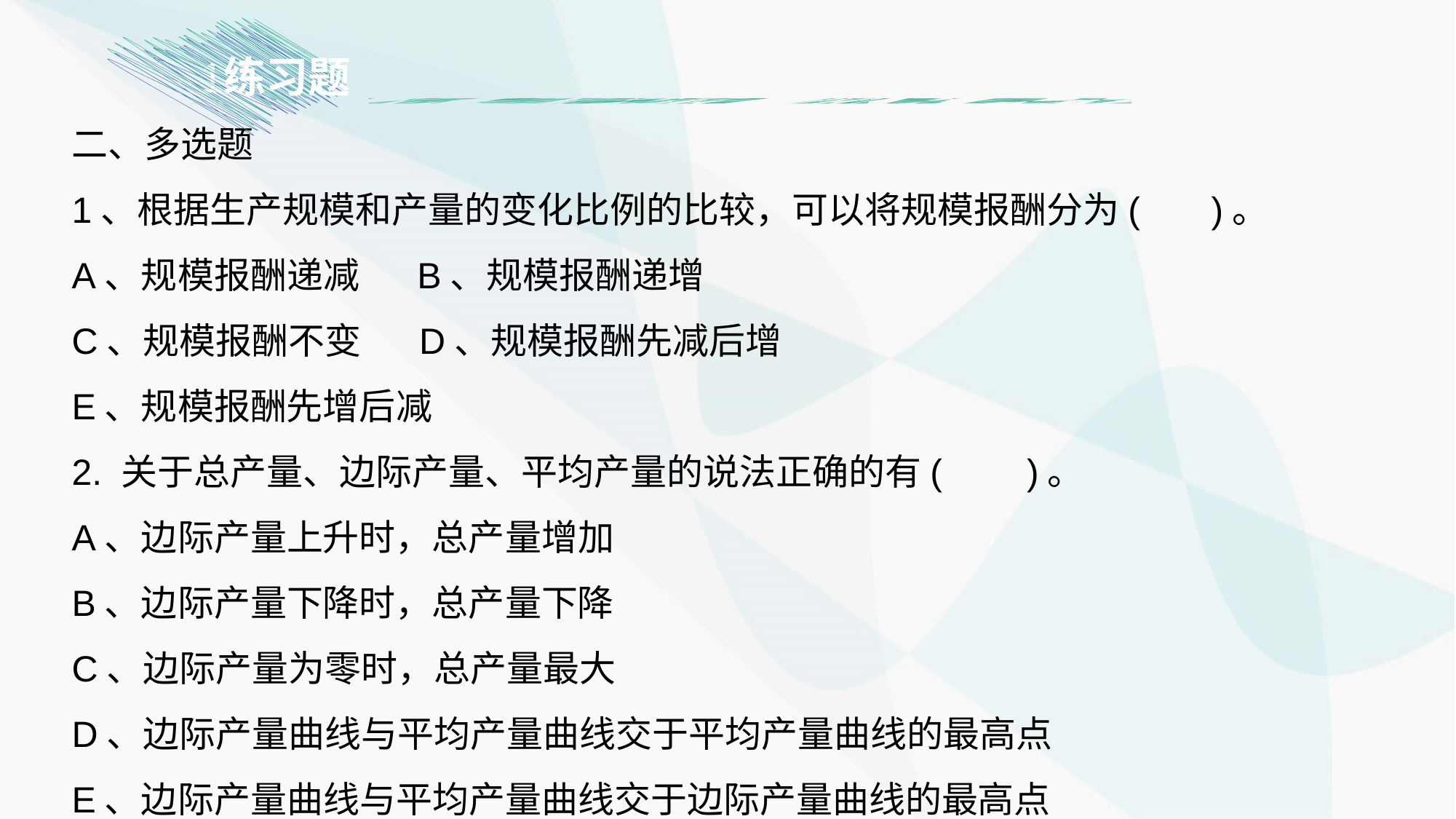

1
练习题
二、多选题
1、根据生产规模和产量的变化比例的比较，可以将规模报酬分为(       )。
A、规模报酬递减      B、规模报酬递增
C、规模报酬不变      D、规模报酬先减后增
E、规模报酬先增后减
2. 关于总产量、边际产量、平均产量的说法正确的有(   　)。
A、边际产量上升时，总产量增加
B、边际产量下降时，总产量下降
C、边际产量为零时，总产量最大
D、边际产量曲线与平均产量曲线交于平均产量曲线的最高点
E、边际产量曲线与平均产量曲线交于边际产量曲线的最高点